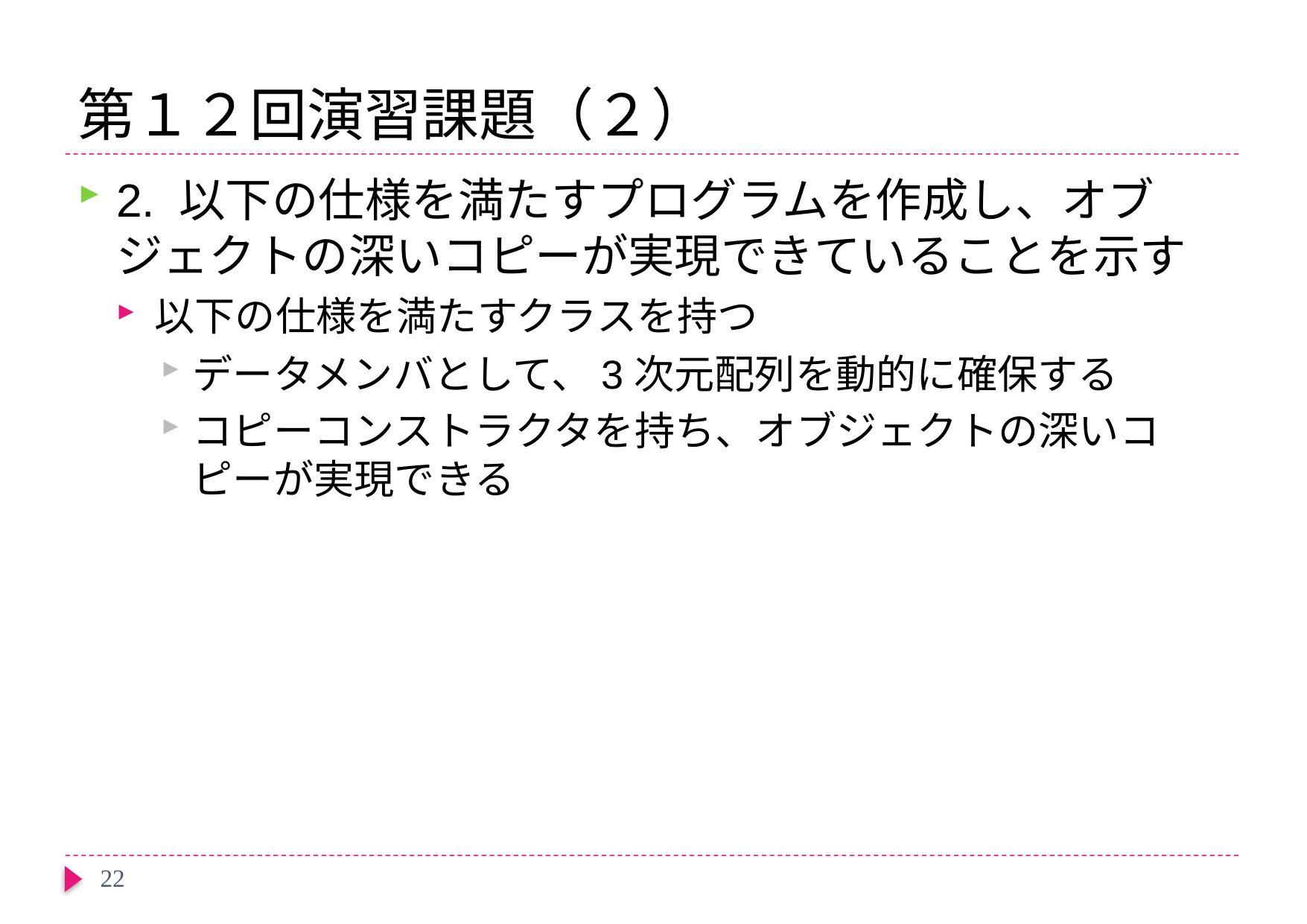

# 第１２回演習課題（２）
2. 以下の仕様を満たすプログラムを作成し、オブジェクトの深いコピーが実現できていることを示す
以下の仕様を満たすクラスを持つ
データメンバとして、3次元配列を動的に確保する
コピーコンストラクタを持ち、オブジェクトの深いコピーが実現できる

22